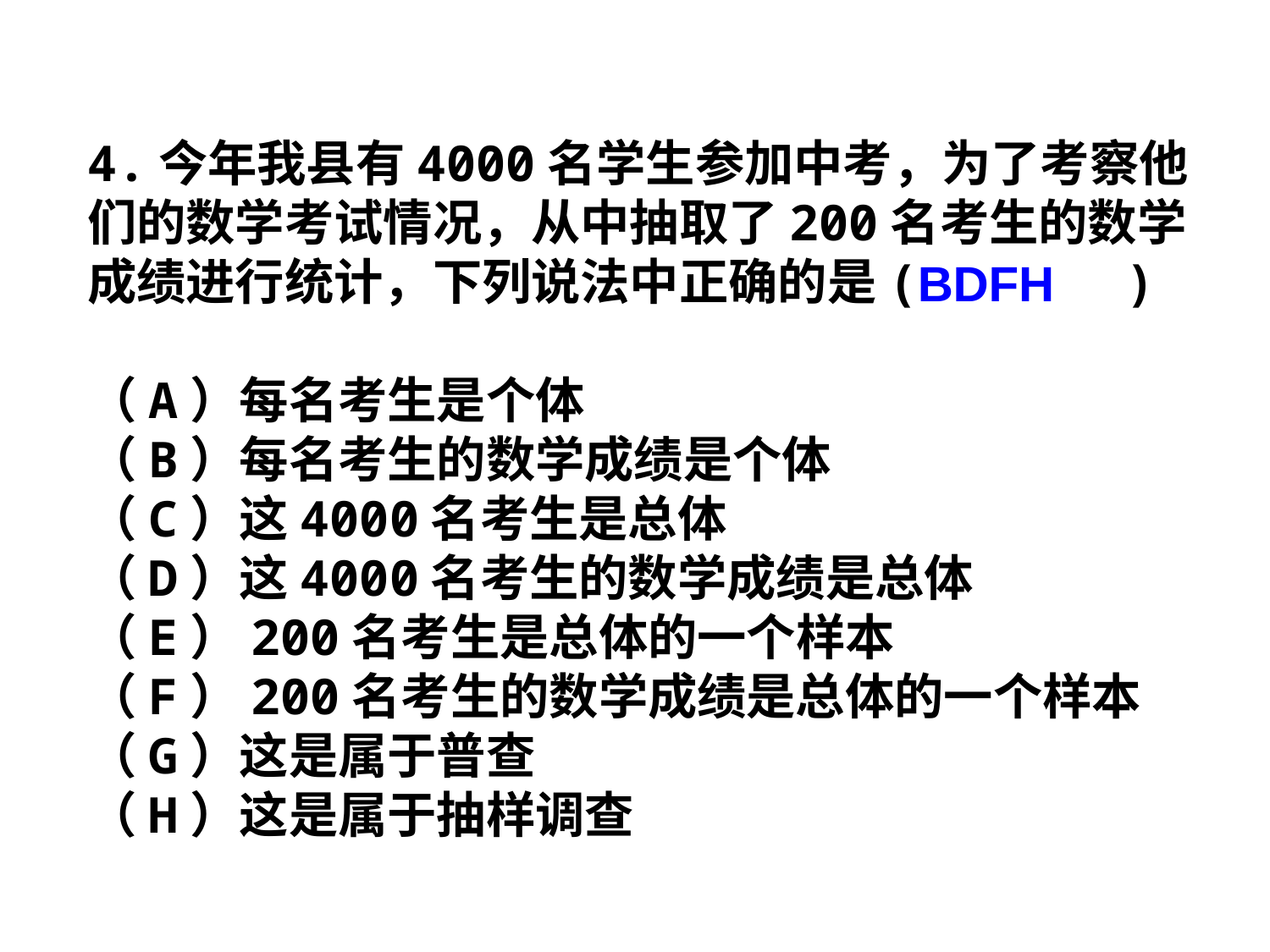

4.今年我县有4000名学生参加中考，为了考察他们的数学考试情况，从中抽取了200名考生的数学成绩进行统计，下列说法中正确的是(       )
（A）每名考生是个体
（B）每名考生的数学成绩是个体
（C）这4000名考生是总体
（D）这4000名考生的数学成绩是总体
（E）200名考生是总体的一个样本
（F）200名考生的数学成绩是总体的一个样本
（G）这是属于普查
（H）这是属于抽样调查
BDFH